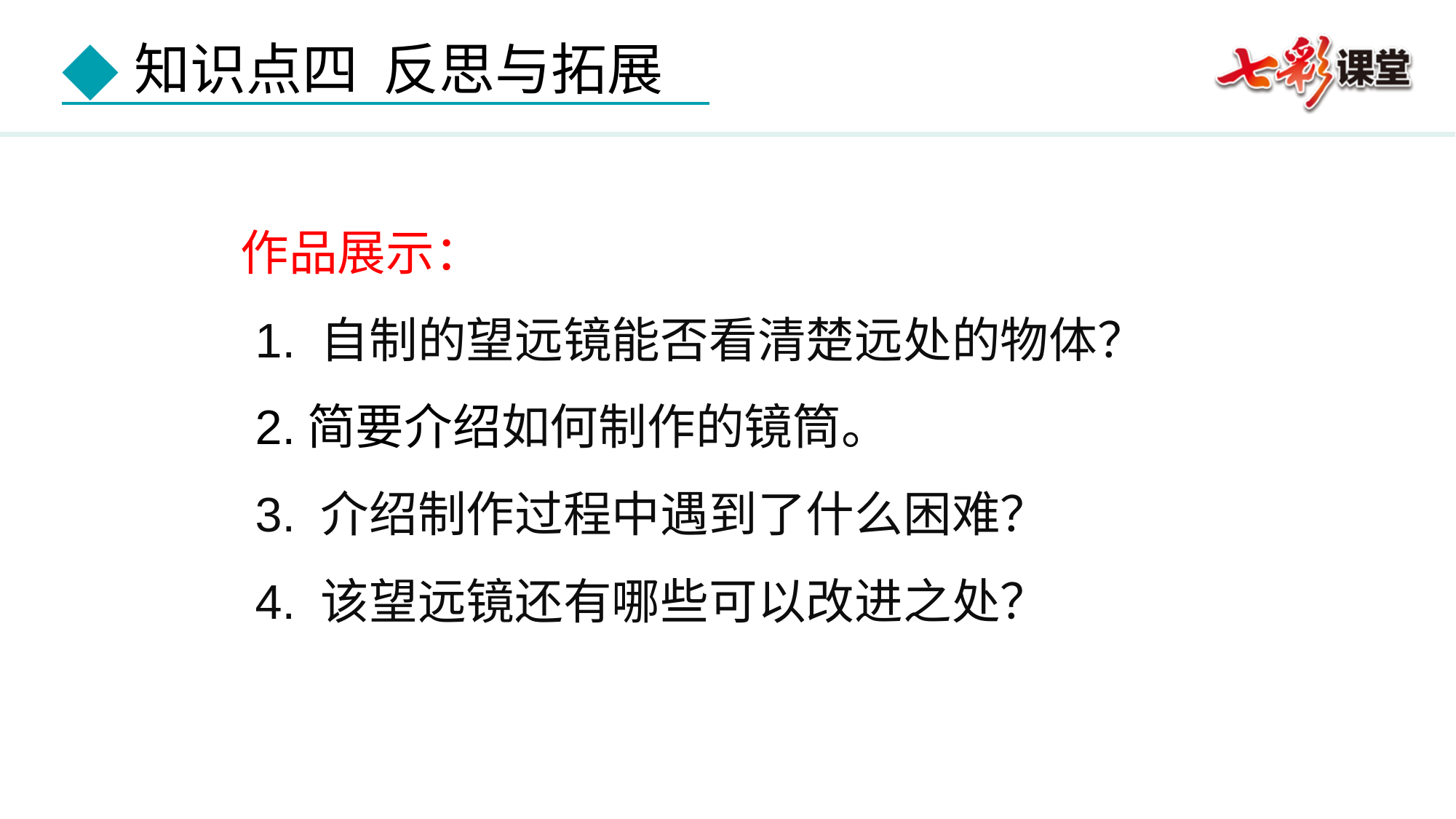

作品展示：
      1. 自制的望远镜能否看清楚远处的物体？
      2.简要介绍如何制作的镜筒。
      3. 介绍制作过程中遇到了什么困难？
      4. 该望远镜还有哪些可以改进之处？